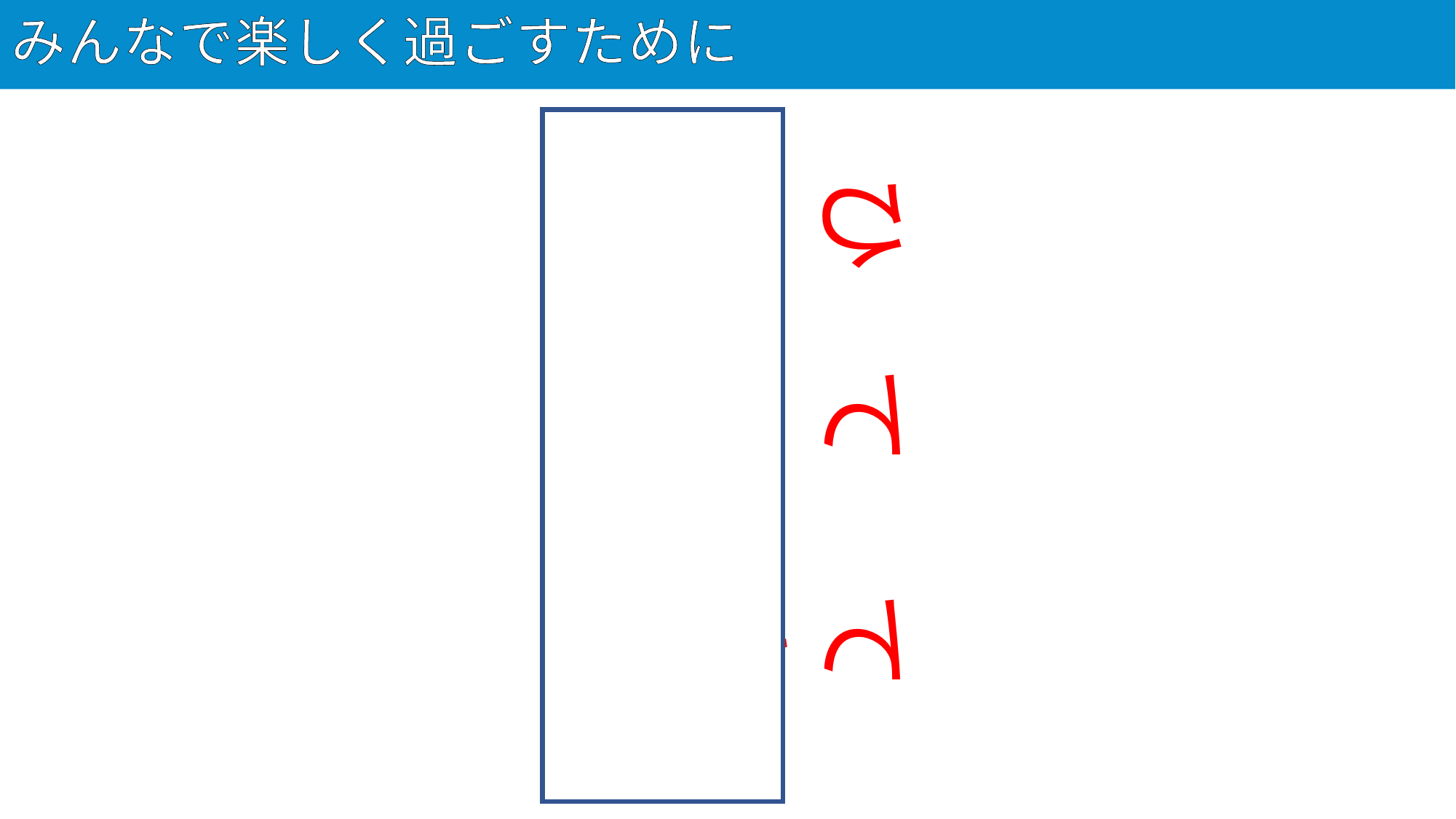

# みんなで楽しく過ごすために
37
否定的

ひ
てい
てき